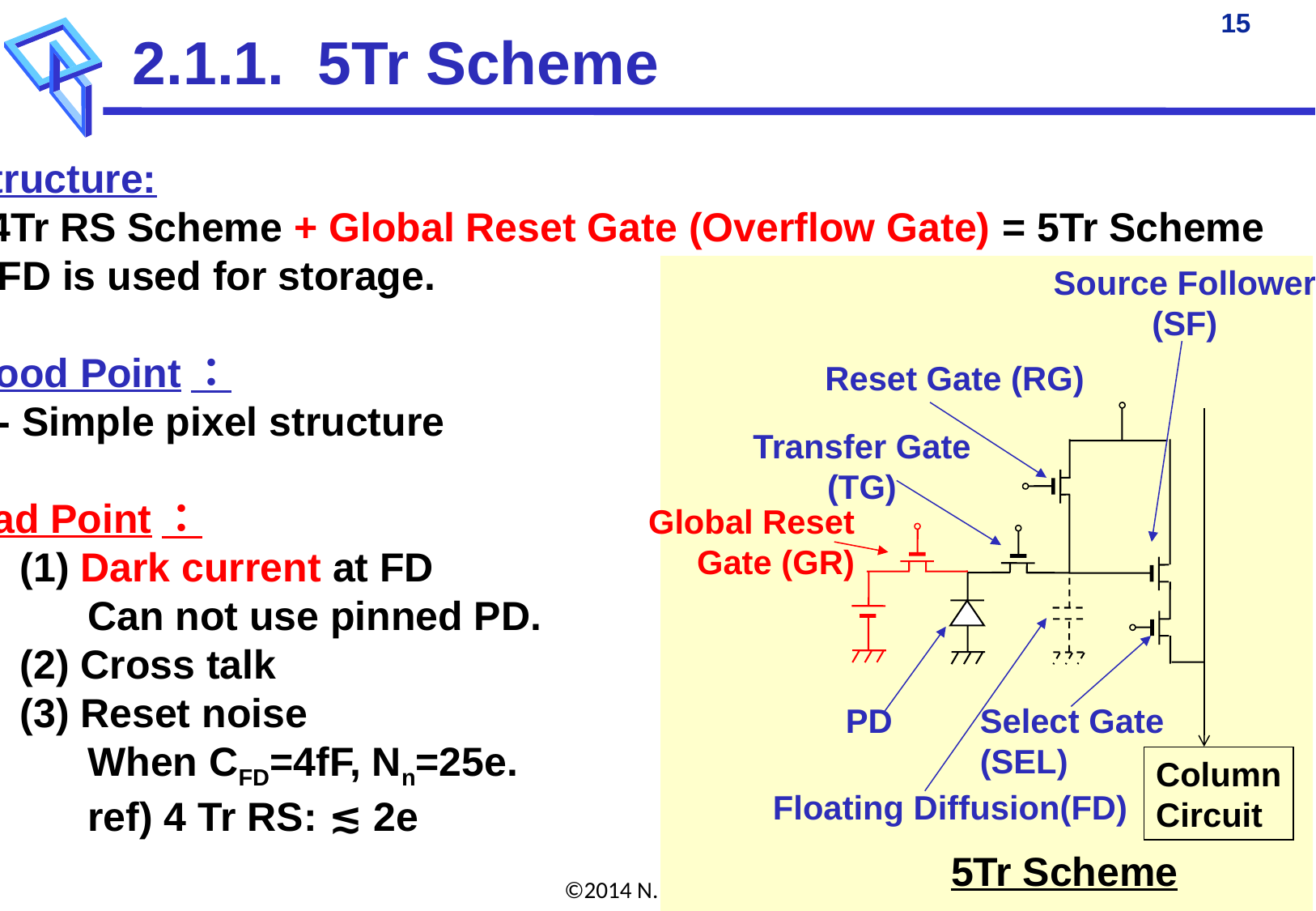

2.1.1.  5Tr Scheme
Structure:
・4Tr RS Scheme + Global Reset Gate (Overflow Gate) = 5Tr Scheme
・ FD is used for storage.

Good Point：
   - Simple pixel structure

Bad Point：
     (1) Dark current at FD
           Can not use pinned PD.
     (2) Cross talk
     (3) Reset noise
           When CFD=4fF, Nn=25e.
           ref) 4 Tr RS: ≲ 2e

Source Follower
(SF)

Reset Gate (RG)

Transfer Gate
(TG)

Global Reset
Gate (GR)

PD
Select Gate
(SEL)
Column
Circuit
Floating Diffusion(FD)
5Tr Scheme